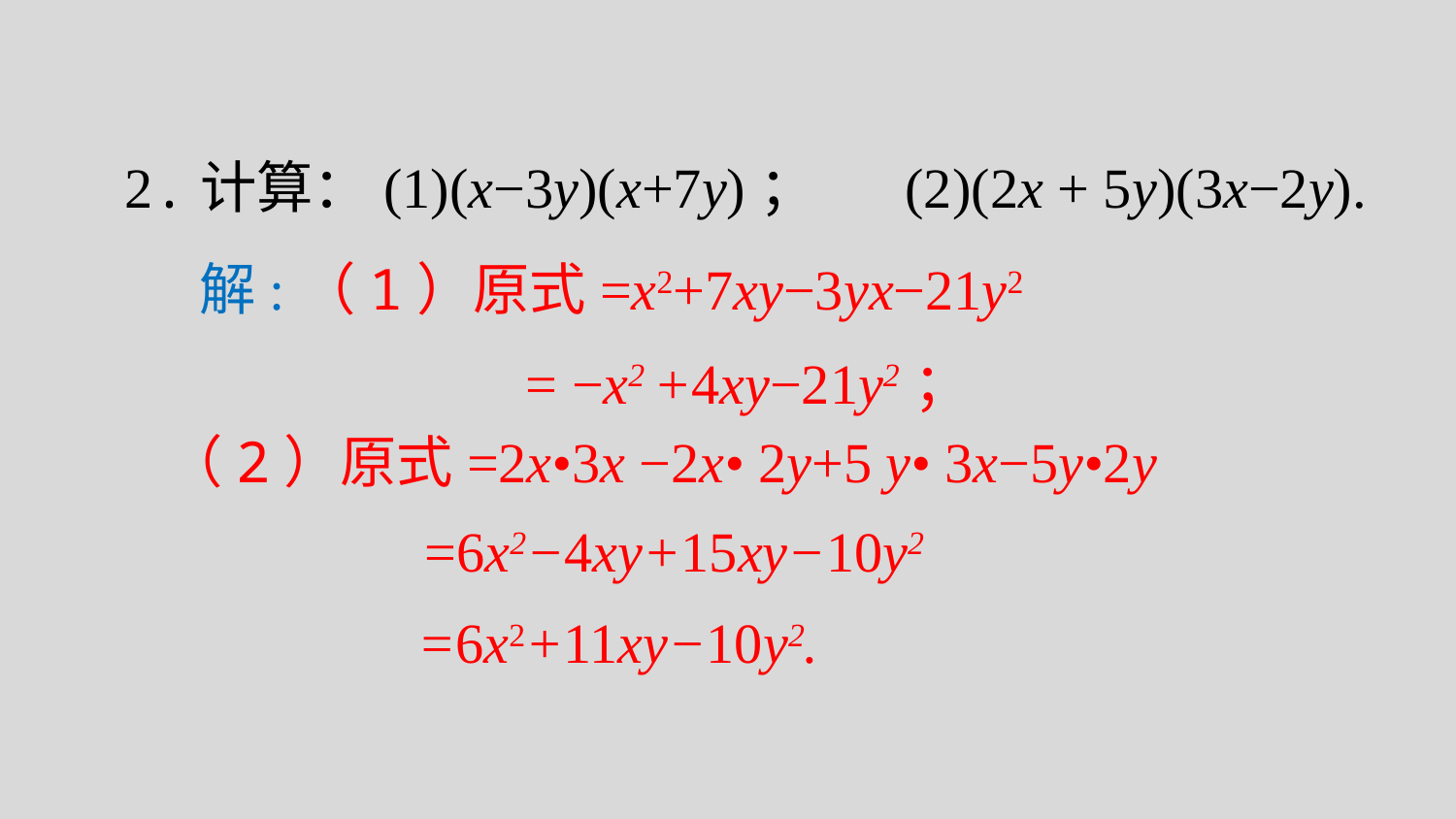

2.计算：(1)(x−3y)(x+7y)；      (2)(2x + 5y)(3x−2y).
解:（1）原式=x2+7xy−3yx−21y2
= −x2 +4xy−21y2；
（2）原式=2x•3x −2x• 2y+5 y• 3x−5y•2y
=6x2−4xy+15xy−10y2

=6x2+11xy−10y2.